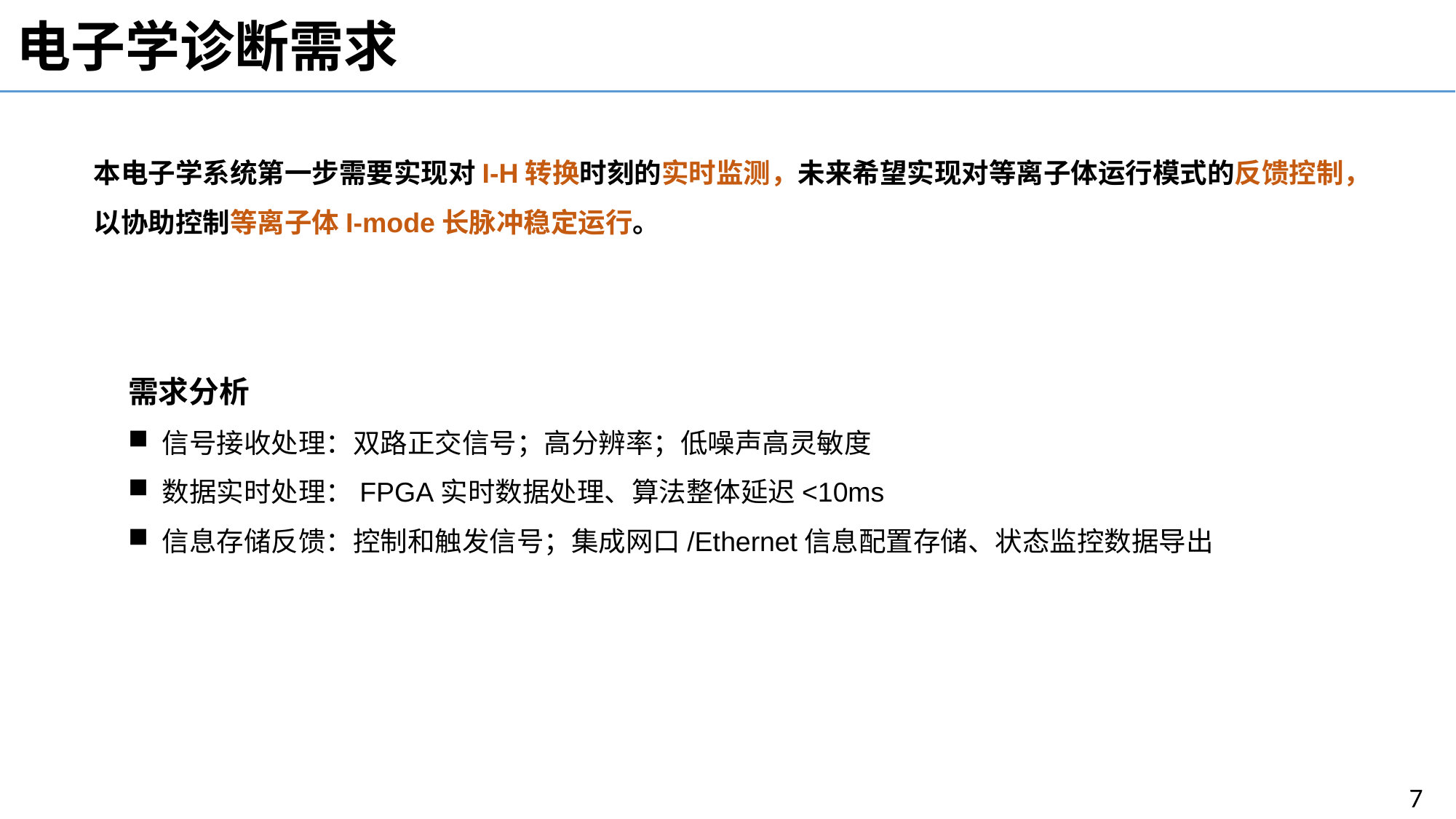

电子学诊断需求
本电子学系统第一步需要实现对I-H转换时刻的实时监测，未来希望实现对等离子体运行模式的反馈控制，以协助控制等离子体I-mode长脉冲稳定运行。
需求分析
信号接收处理：双路正交信号；高分辨率；低噪声高灵敏度
数据实时处理：FPGA实时数据处理、算法整体延迟<10ms
信息存储反馈：控制和触发信号；集成网口/Ethernet信息配置存储、状态监控数据导出
7